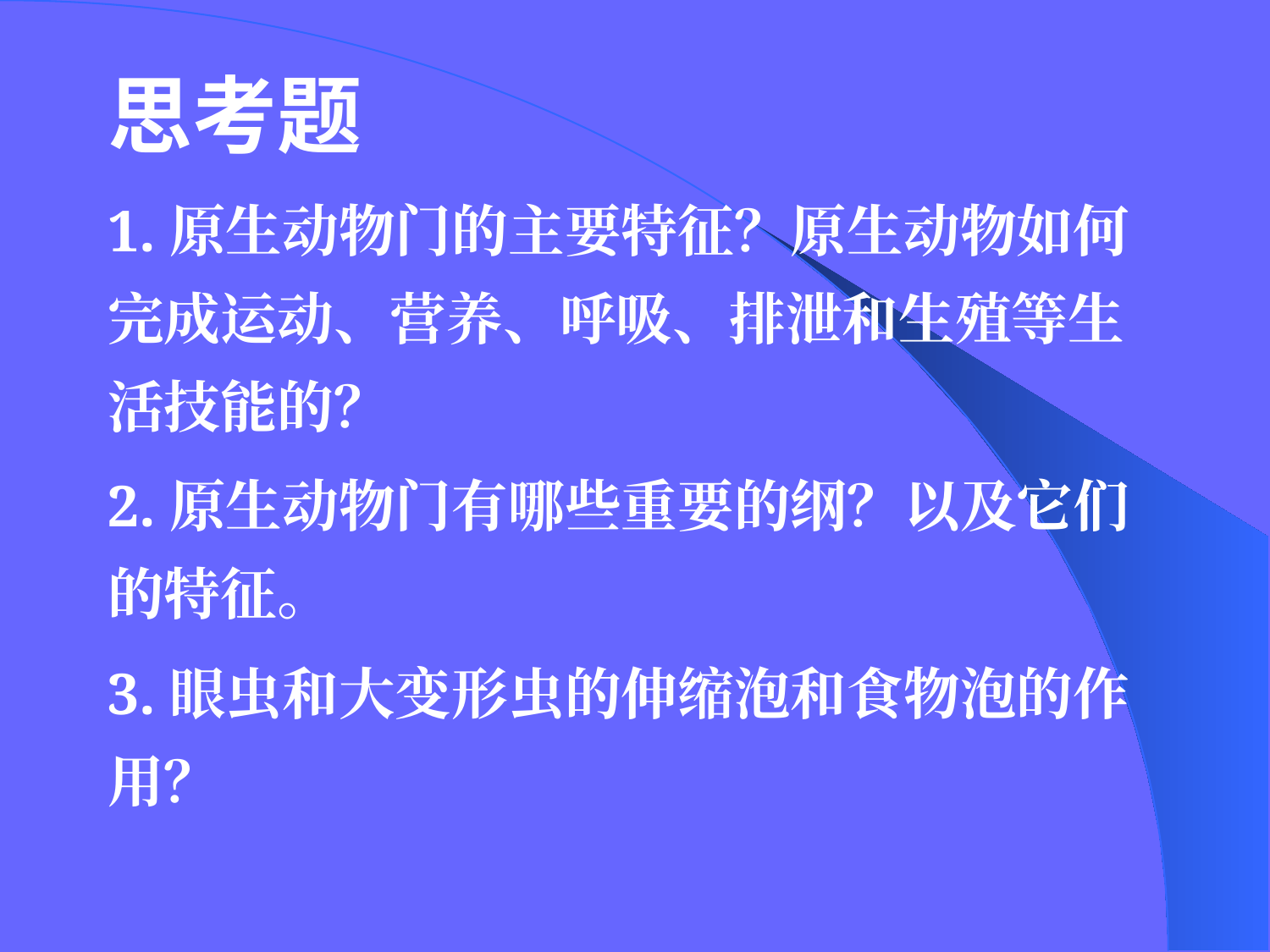

思考题
1.原生动物门的主要特征？原生动物如何完成运动、营养、呼吸、排泄和生殖等生活技能的？
2.原生动物门有哪些重要的纲？以及它们的特征。
3.眼虫和大变形虫的伸缩泡和食物泡的作用？